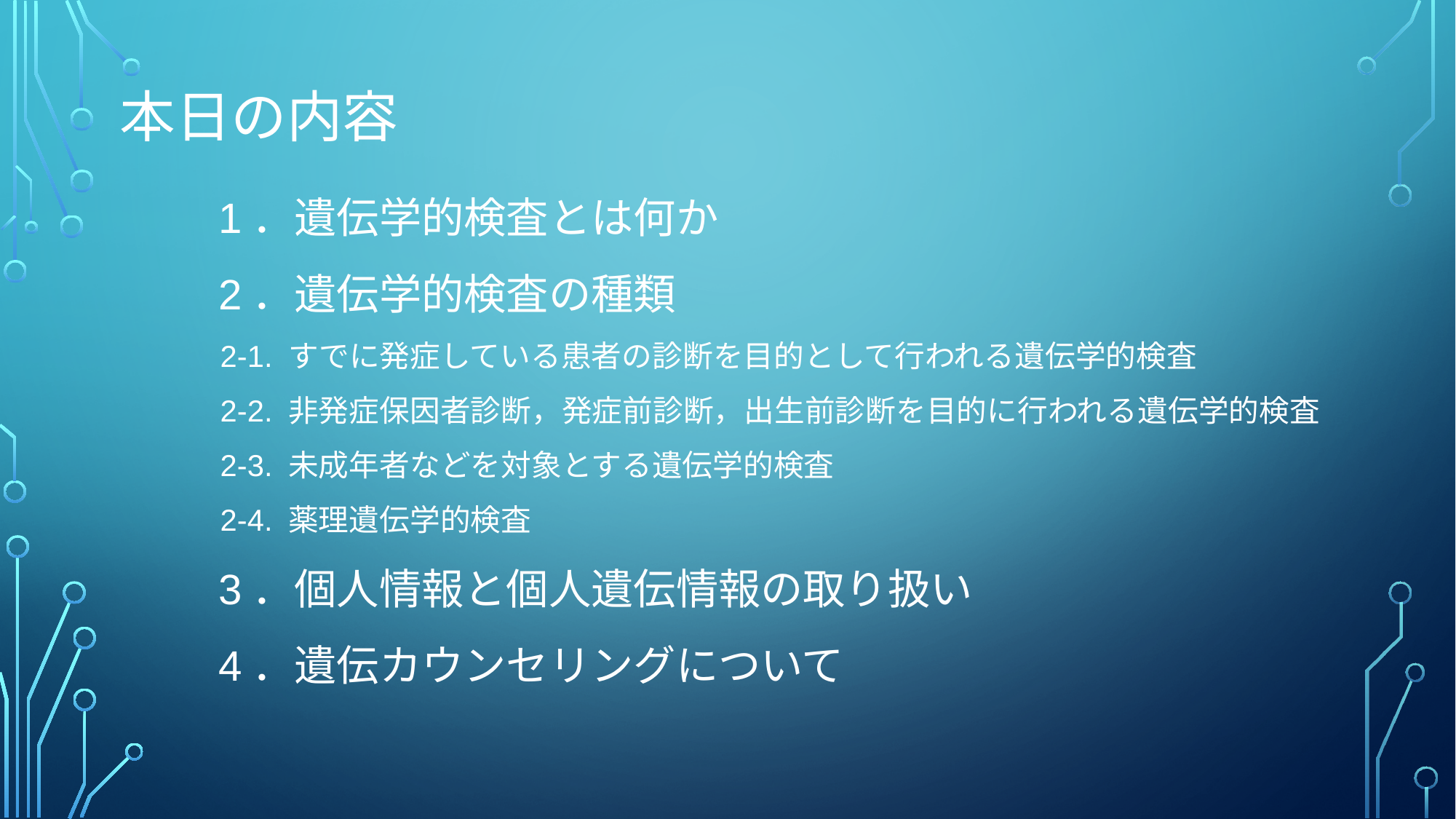

# 本日の内容
　1．遺伝学的検査とは何か
　2．遺伝学的検査の種類
2-1. すでに発症している患者の診断を目的として行われる遺伝学的検査
2-2. 非発症保因者診断，発症前診断，出生前診断を目的に行われる遺伝学的検査
2-3. 未成年者などを対象とする遺伝学的検査
2-4. 薬理遺伝学的検査
　3．個人情報と個人遺伝情報の取り扱い
　4．遺伝カウンセリングについて